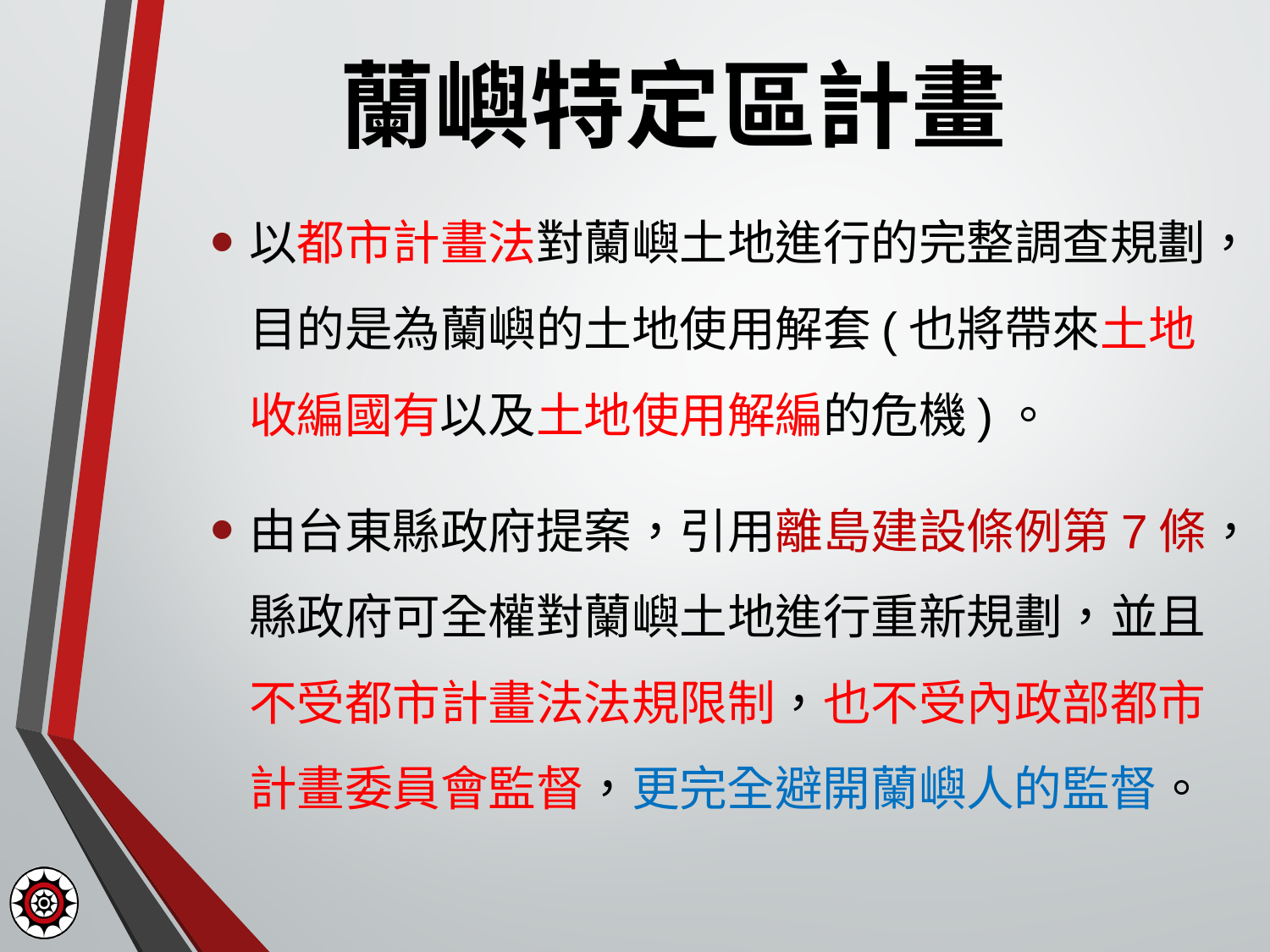

# 蘭嶼特定區計畫
以都市計畫法對蘭嶼土地進行的完整調查規劃，目的是為蘭嶼的土地使用解套(也將帶來土地收編國有以及土地使用解編的危機)。
由台東縣政府提案，引用離島建設條例第7條，縣政府可全權對蘭嶼土地進行重新規劃，並且不受都市計畫法法規限制，也不受內政部都市計畫委員會監督，更完全避開蘭嶼人的監督。